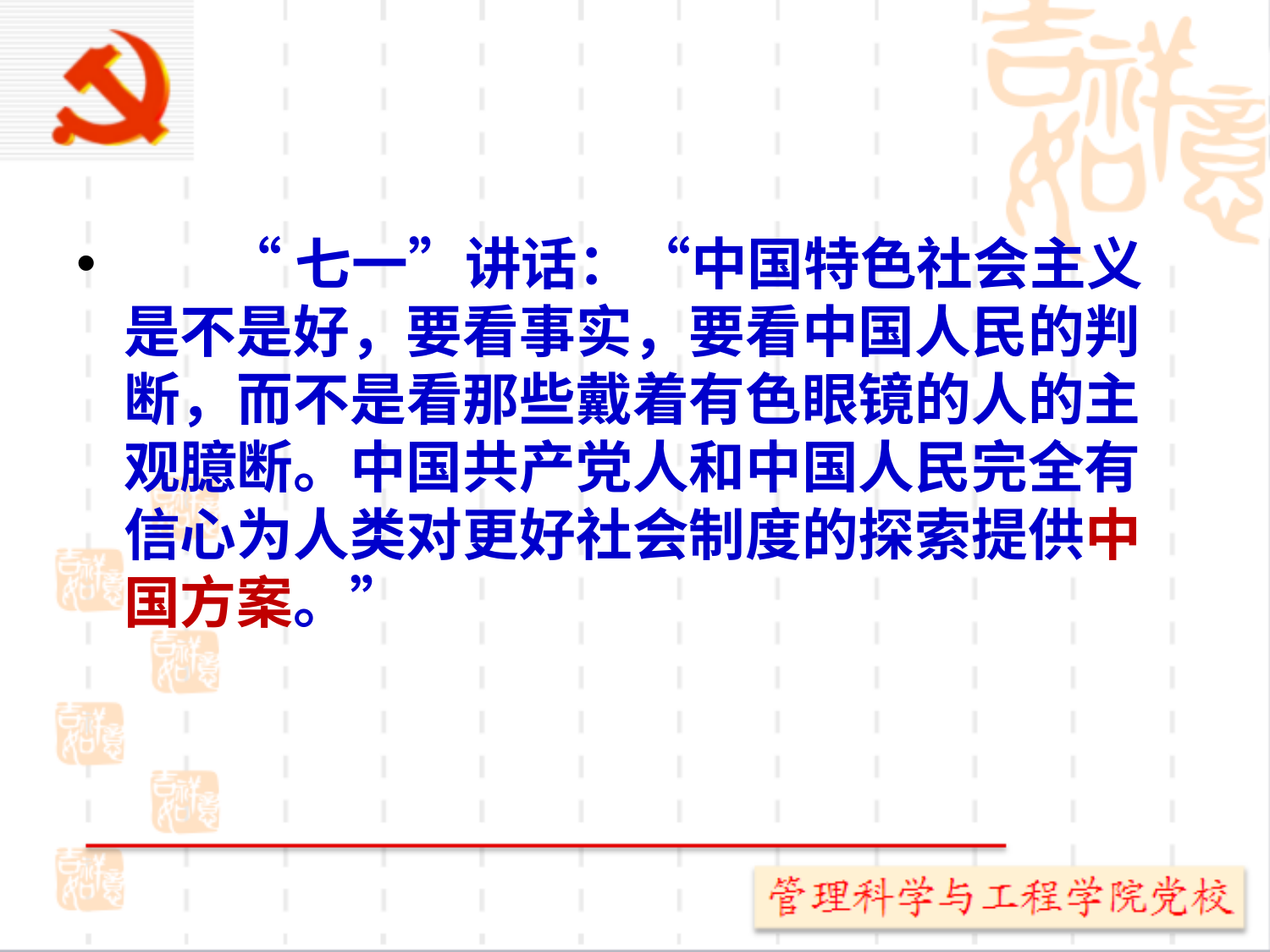

#
        “七一”讲话：“中国特色社会主义是不是好，要看事实，要看中国人民的判断，而不是看那些戴着有色眼镜的人的主观臆断。中国共产党人和中国人民完全有信心为人类对更好社会制度的探索提供中国方案。”